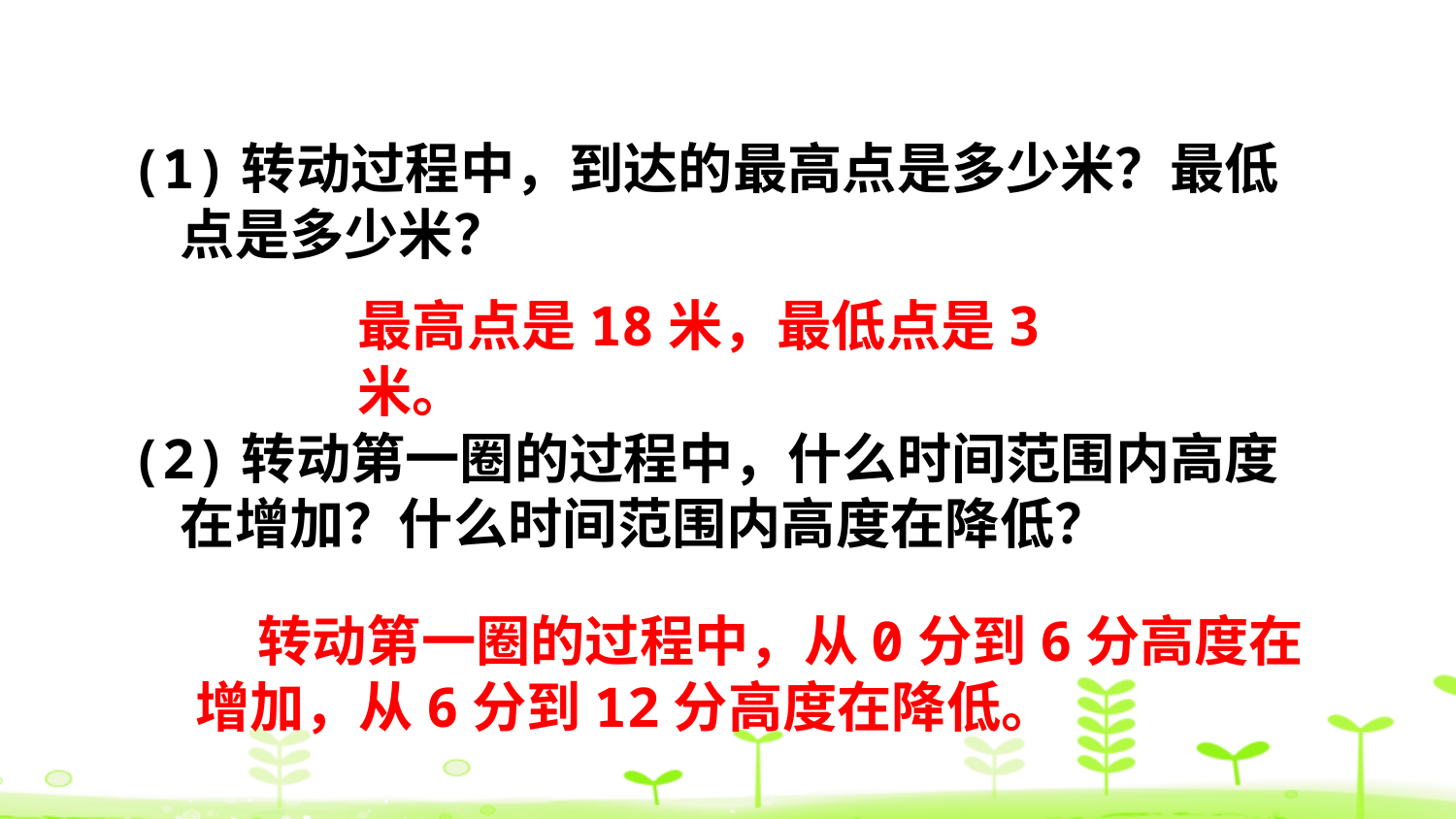

(1)转动过程中，到达的最高点是多少米？最低
   点是多少米？
最高点是18米，最低点是3米。
(2)转动第一圈的过程中，什么时间范围内高度
   在增加？什么时间范围内高度在降低？
    转动第一圈的过程中，从0分到6分高度在增加，从6分到12分高度在降低。